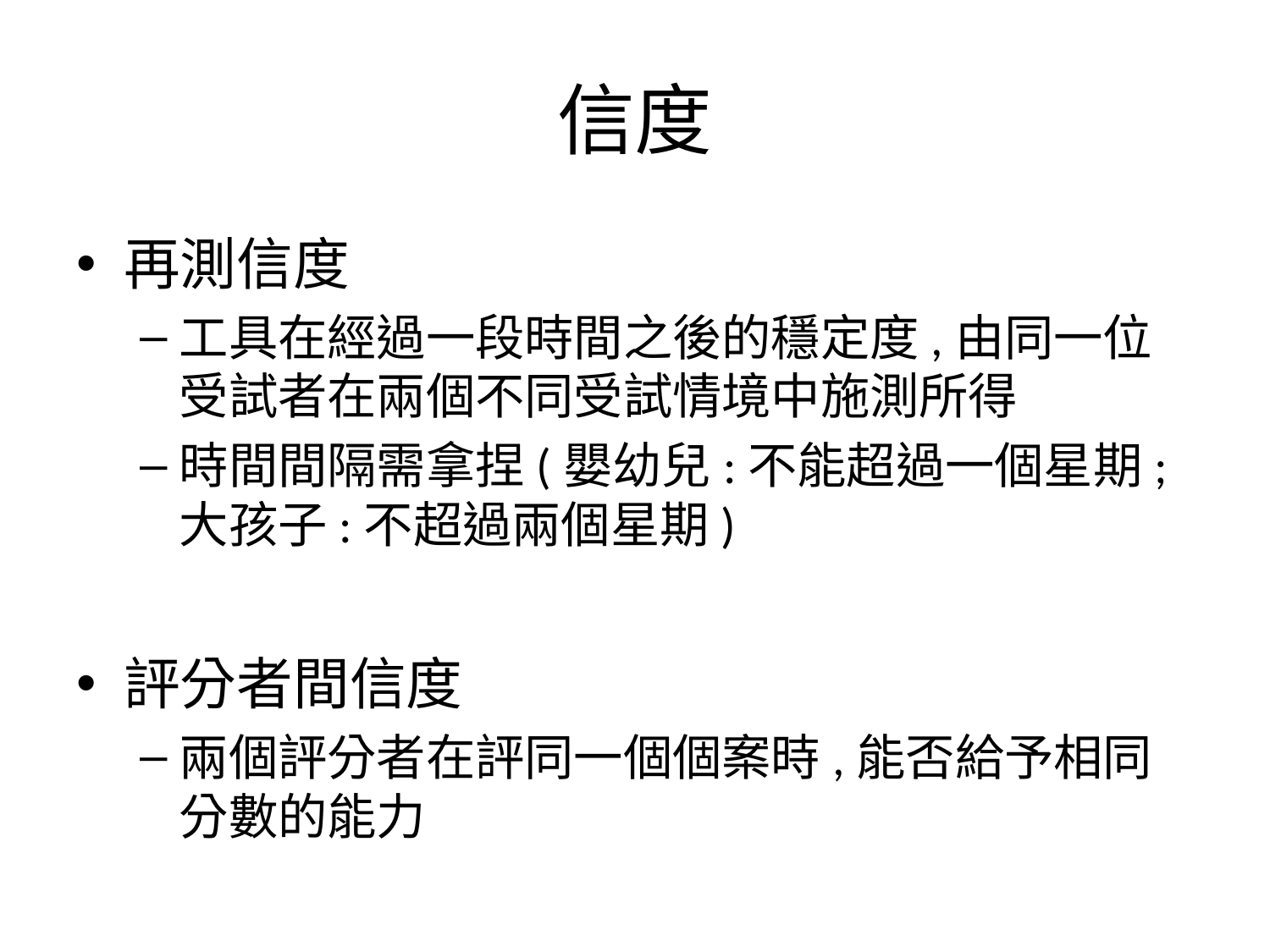

# 信度
再測信度
工具在經過一段時間之後的穩定度,由同一位受試者在兩個不同受試情境中施測所得
時間間隔需拿捏(嬰幼兒:不能超過一個星期;大孩子:不超過兩個星期)

評分者間信度
兩個評分者在評同一個個案時,能否給予相同分數的能力